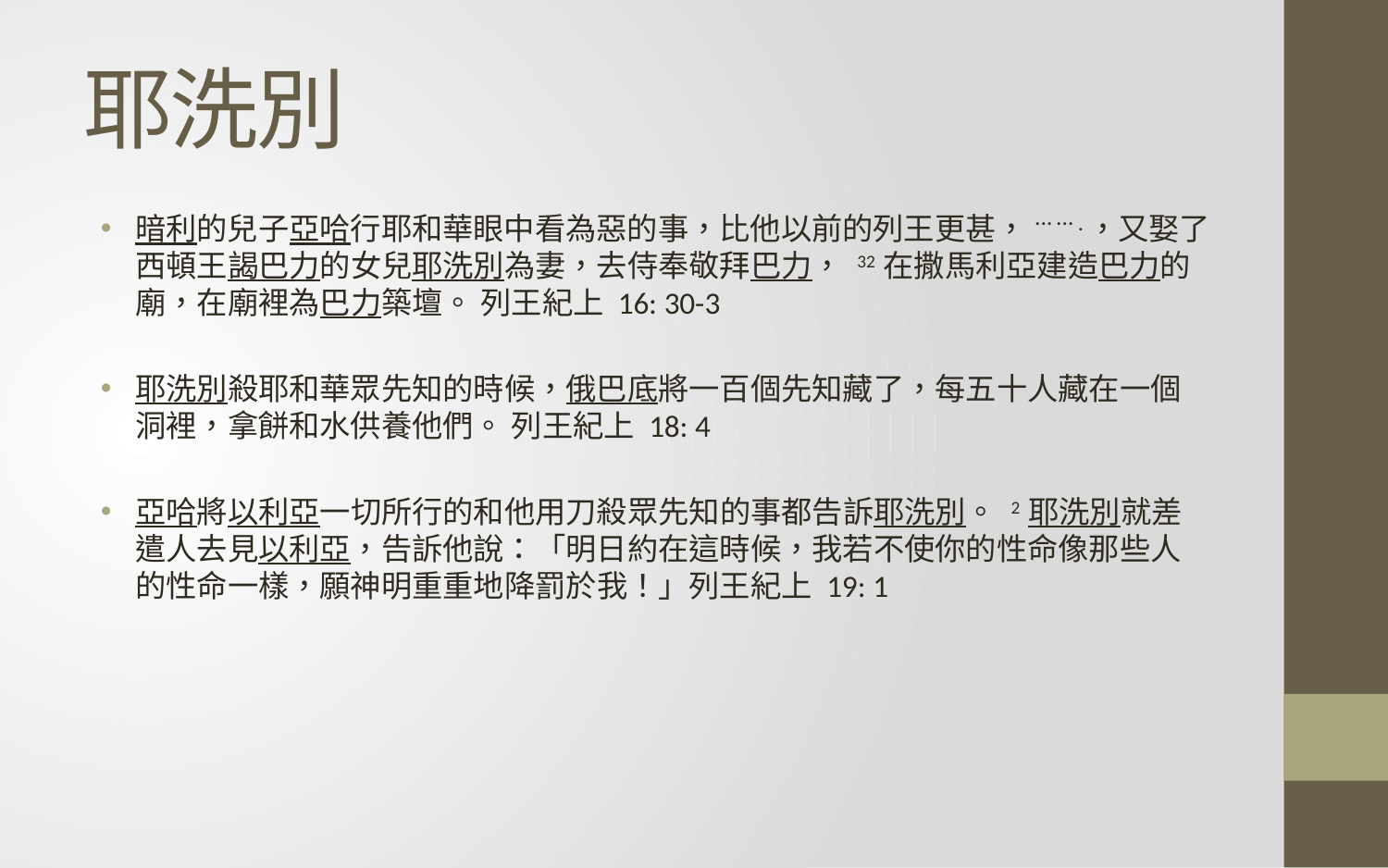

# 耶洗別
暗利的兒子亞哈行耶和華眼中看為惡的事，比他以前的列王更甚， … ….，又娶了西頓王謁巴力的女兒耶洗別為妻，去侍奉敬拜巴力， 32 在撒馬利亞建造巴力的廟，在廟裡為巴力築壇。 列王紀上 16: 30-3

耶洗別殺耶和華眾先知的時候，俄巴底將一百個先知藏了，每五十人藏在一個洞裡，拿餅和水供養他們。 列王紀上 18: 4

亞哈將以利亞一切所行的和他用刀殺眾先知的事都告訴耶洗別。 2 耶洗別就差遣人去見以利亞，告訴他說：「明日約在這時候，我若不使你的性命像那些人的性命一樣，願神明重重地降罰於我！」列王紀上 19: 1